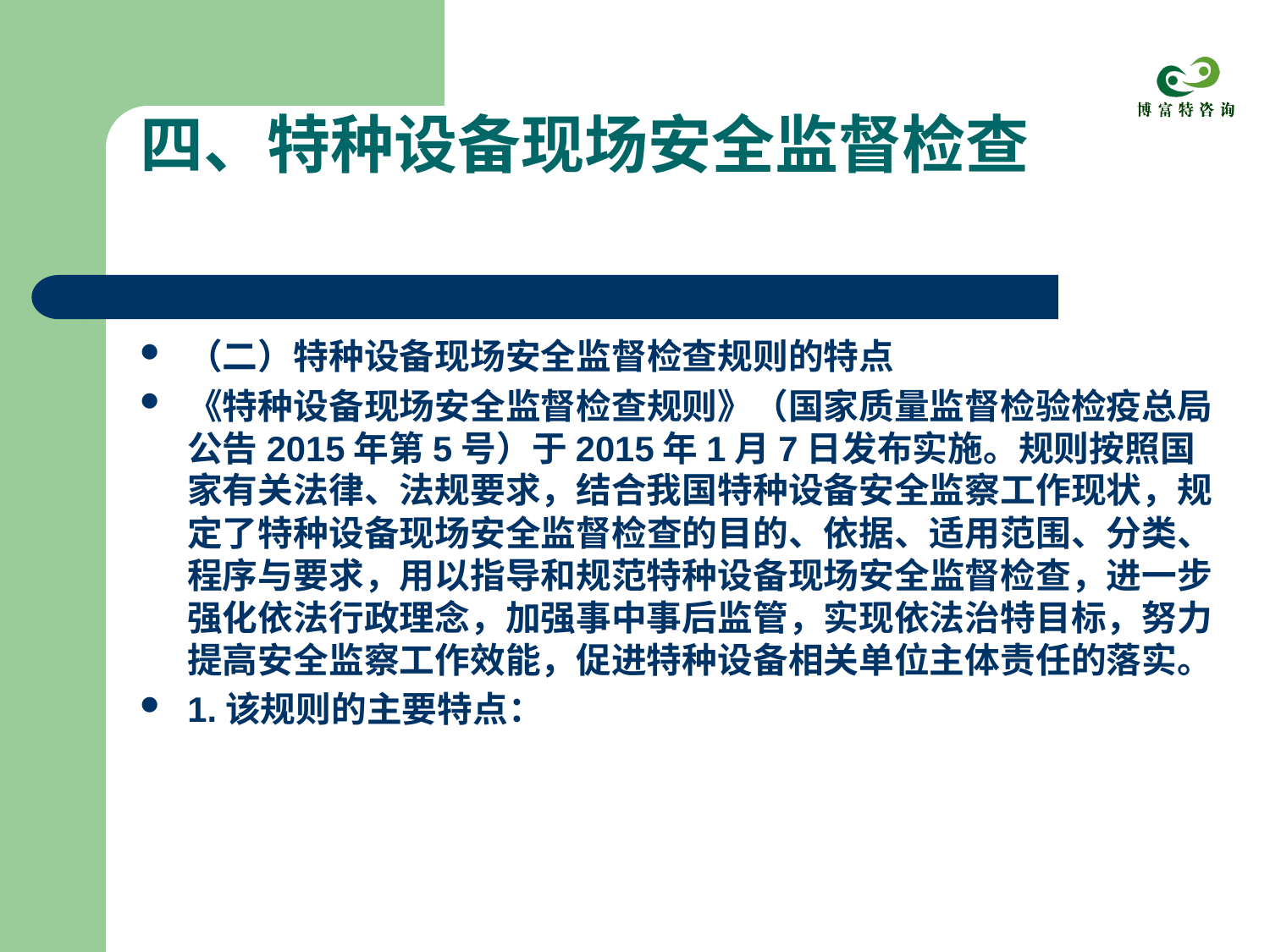

# 四、特种设备现场安全监督检查
（二）特种设备现场安全监督检查规则的特点
《特种设备现场安全监督检查规则》（国家质量监督检验检疫总局公告2015年第5号）于2015年1月7日发布实施。规则按照国家有关法律、法规要求，结合我国特种设备安全监察工作现状，规定了特种设备现场安全监督检查的目的、依据、适用范围、分类、程序与要求，用以指导和规范特种设备现场安全监督检查，进一步强化依法行政理念，加强事中事后监管，实现依法治特目标，努力提高安全监察工作效能，促进特种设备相关单位主体责任的落实。
1.该规则的主要特点：